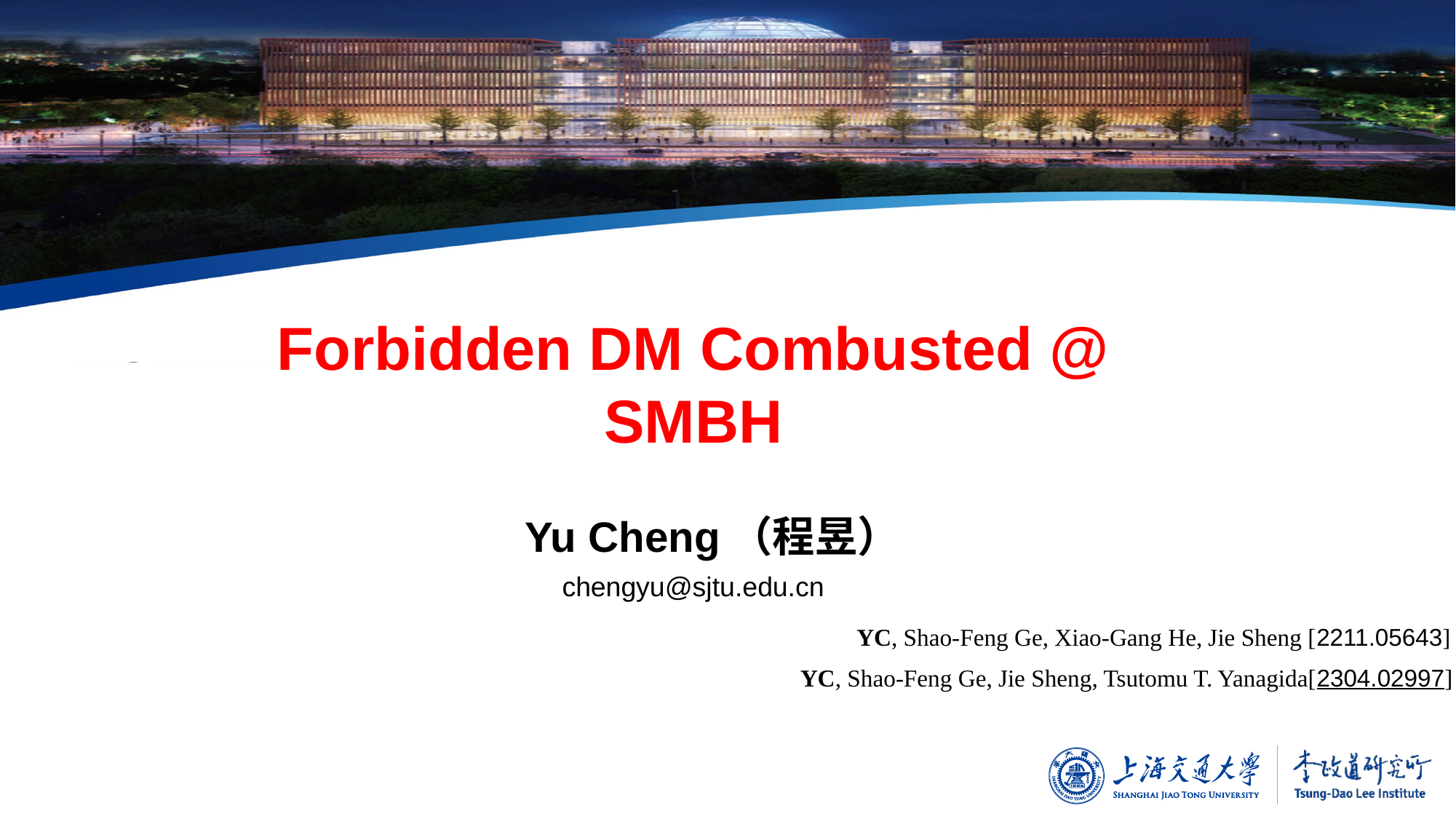

Forbidden DM Combusted @ SMBH
Yu Cheng（程昱）
chengyu@sjtu.edu.cn
YC, Shao-Feng Ge, Xiao-Gang He, Jie Sheng [2211.05643]
YC, Shao-Feng Ge, Jie Sheng, Tsutomu T. Yanagida[2304.02997]